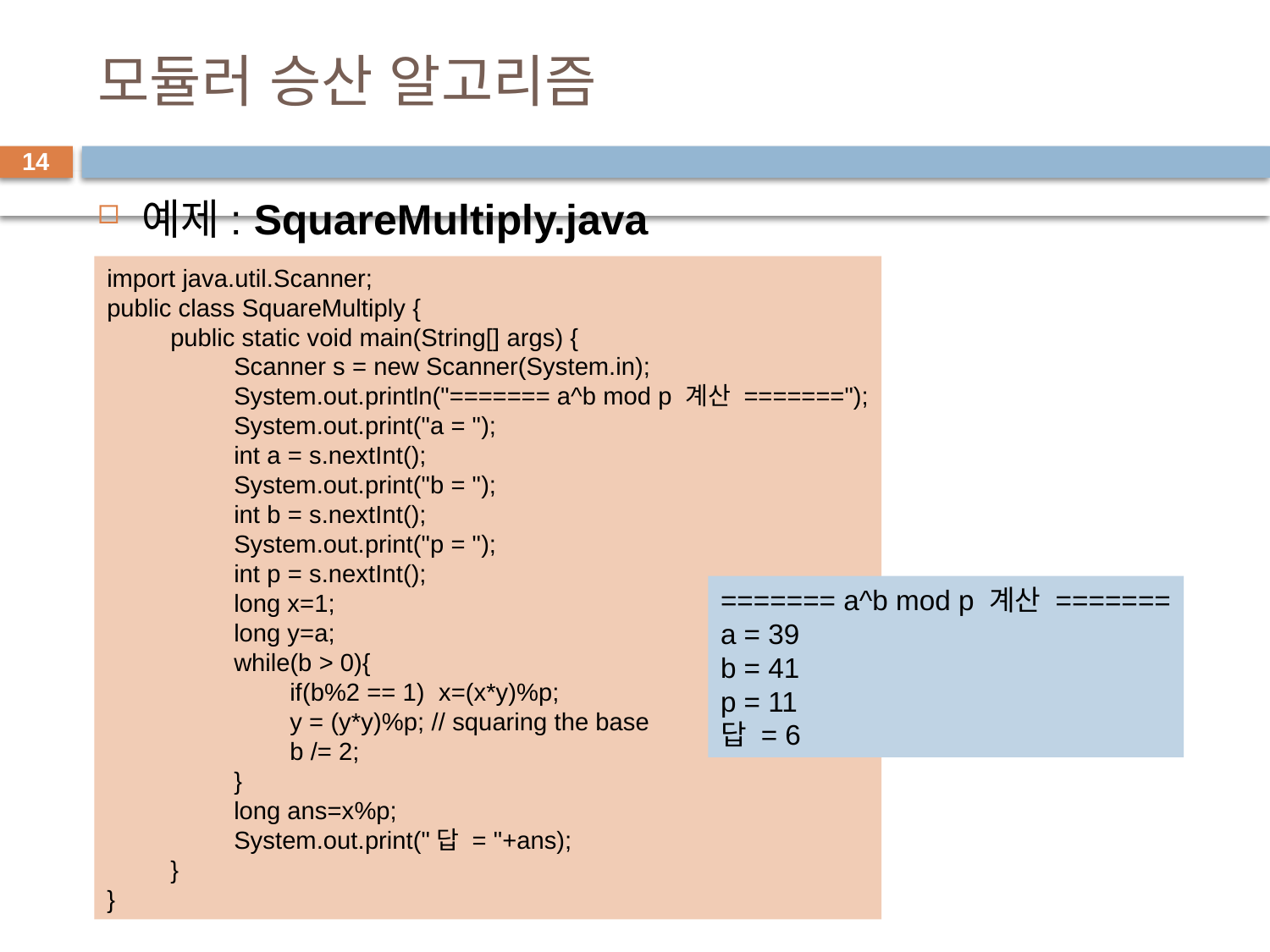

# 모듈러 승산 알고리즘
14
예제: SquareMultiply.java

import java.util.Scanner;
public class SquareMultiply {
public static void main(String[] args) {
Scanner s = new Scanner(System.in);
System.out.println("======= a^b mod p 계산 =======");
System.out.print("a = ");
int a = s.nextInt();
System.out.print("b = ");
int b = s.nextInt();
System.out.print("p = ");
int p = s.nextInt();
long x=1;
long y=a;
while(b > 0){
        if(b%2 == 1)  x=(x*y)%p;
        y = (y*y)%p; // squaring the base
        b /= 2;
}
long ans=x%p;
System.out.print("답 = "+ans);
}
}
======= a^b mod p 계산 =======
a = 39
b = 41
p = 11
답 = 6